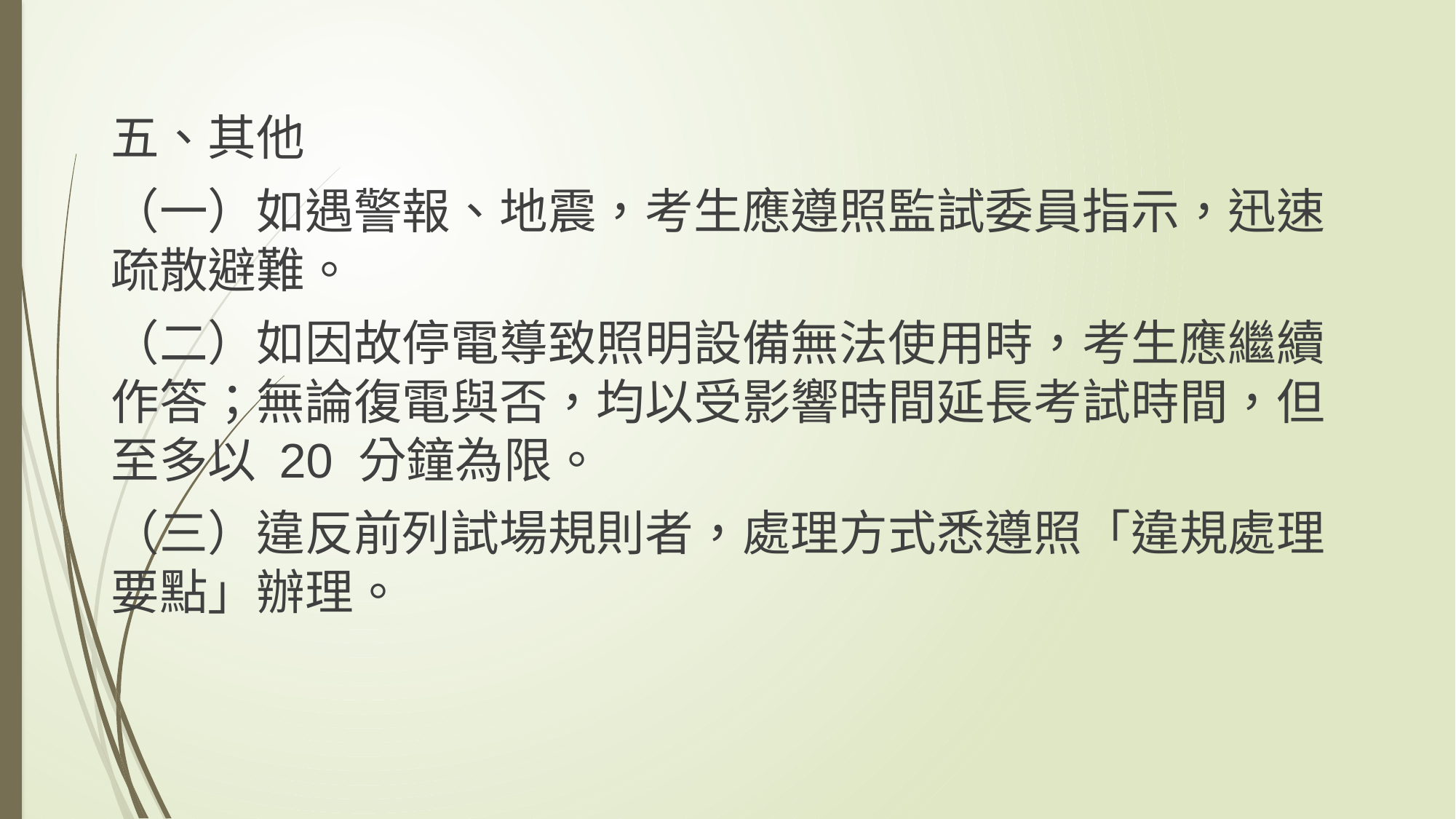

五、其他
（一）如遇警報、地震，考生應遵照監試委員指示，迅速疏散避難。
（二）如因故停電導致照明設備無法使用時，考生應繼續作答；無論復電與否，均以受影響時間延長考試時間，但至多以 20 分鐘為限。
（三）違反前列試場規則者，處理方式悉遵照「違規處理要點」辦理。